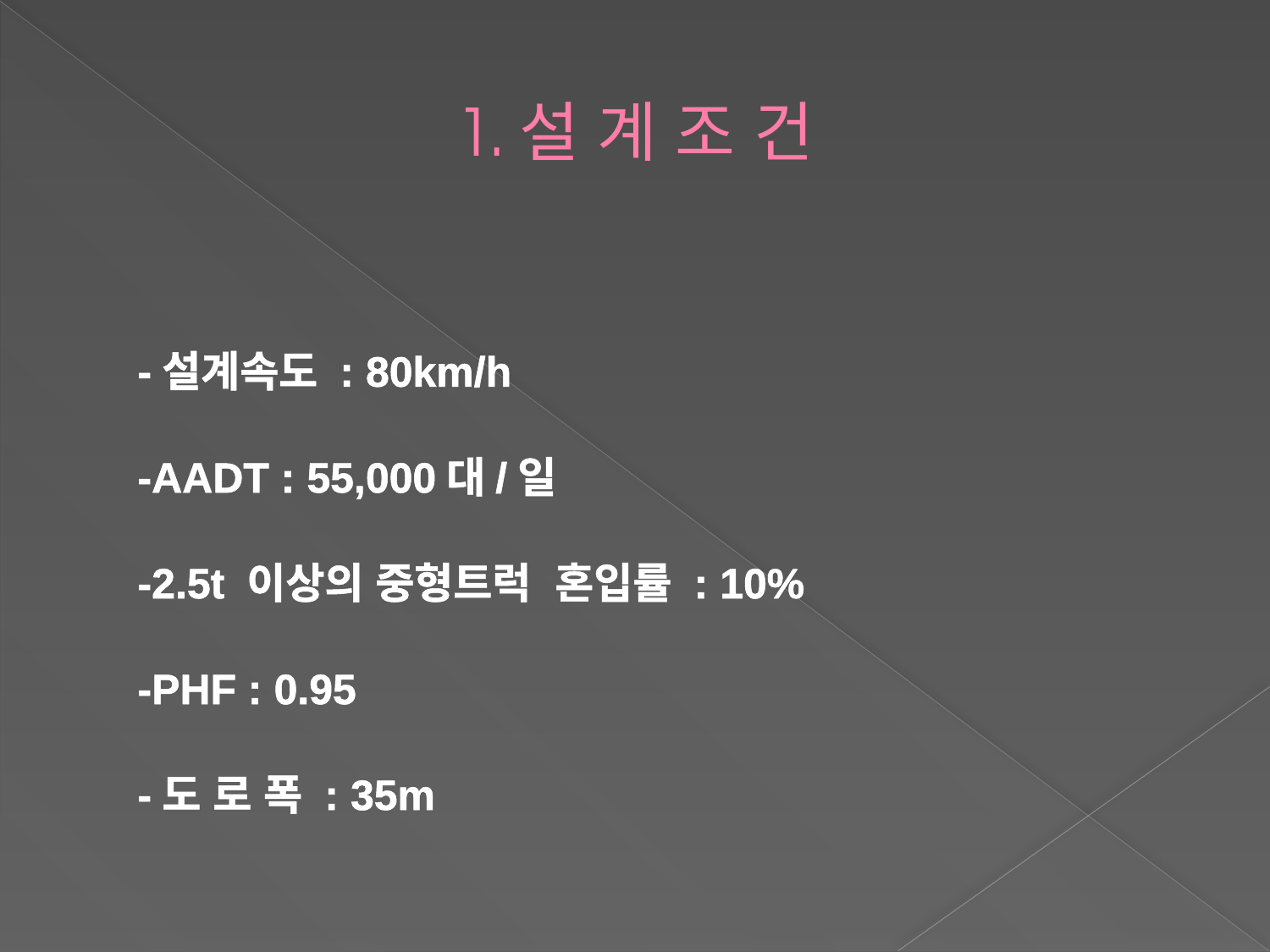

# 1.설 계 조 건
-설계속도 : 80km/h
-AADT : 55,000대/일
-2.5t 이상의 중형트럭  혼입률 : 10%
-PHF : 0.95
-도 로 폭 : 35m